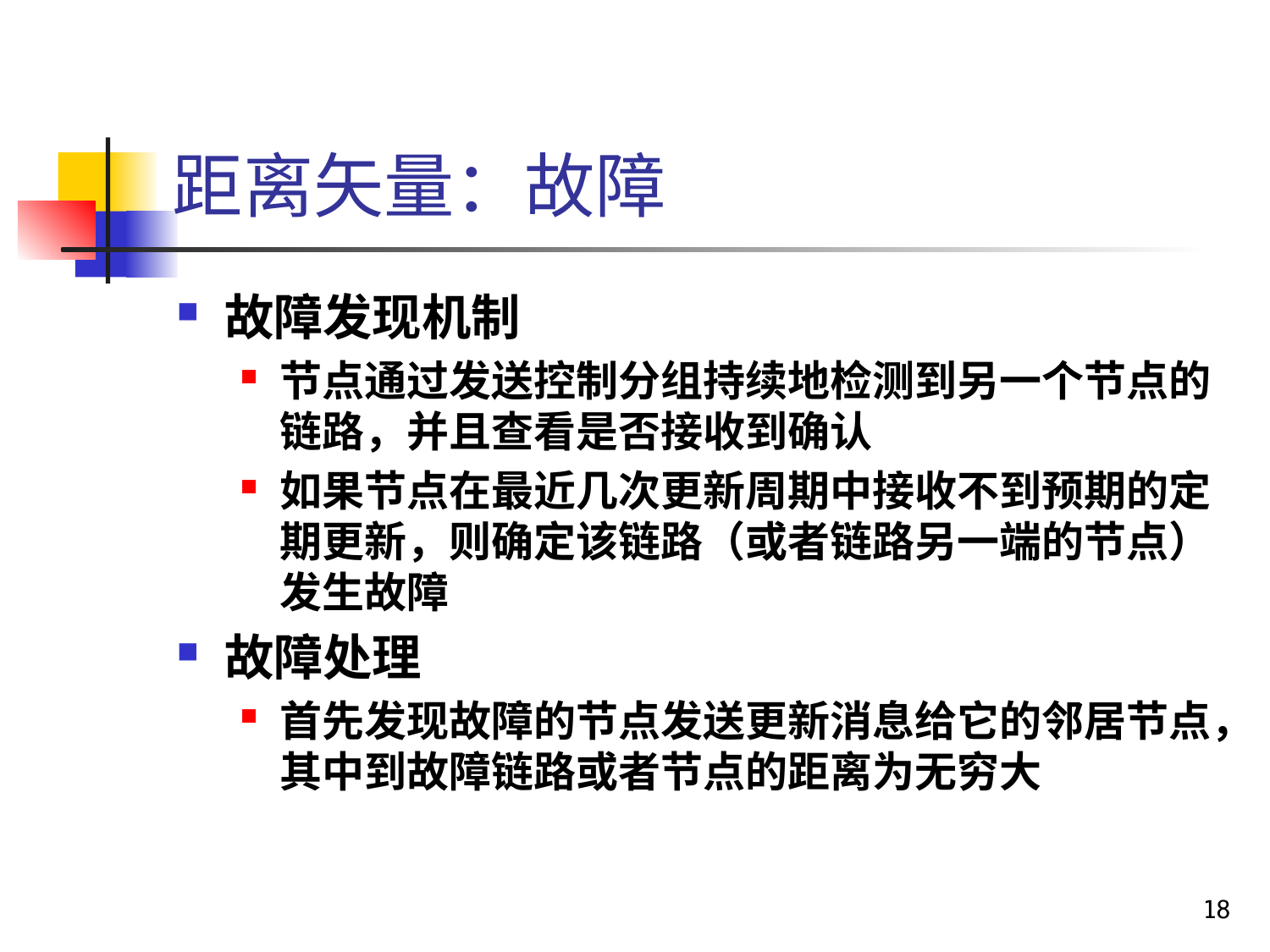

# 距离矢量：故障
故障发现机制
节点通过发送控制分组持续地检测到另一个节点的链路，并且查看是否接收到确认
如果节点在最近几次更新周期中接收不到预期的定期更新，则确定该链路（或者链路另一端的节点）发生故障
故障处理
首先发现故障的节点发送更新消息给它的邻居节点，其中到故障链路或者节点的距离为无穷大
18